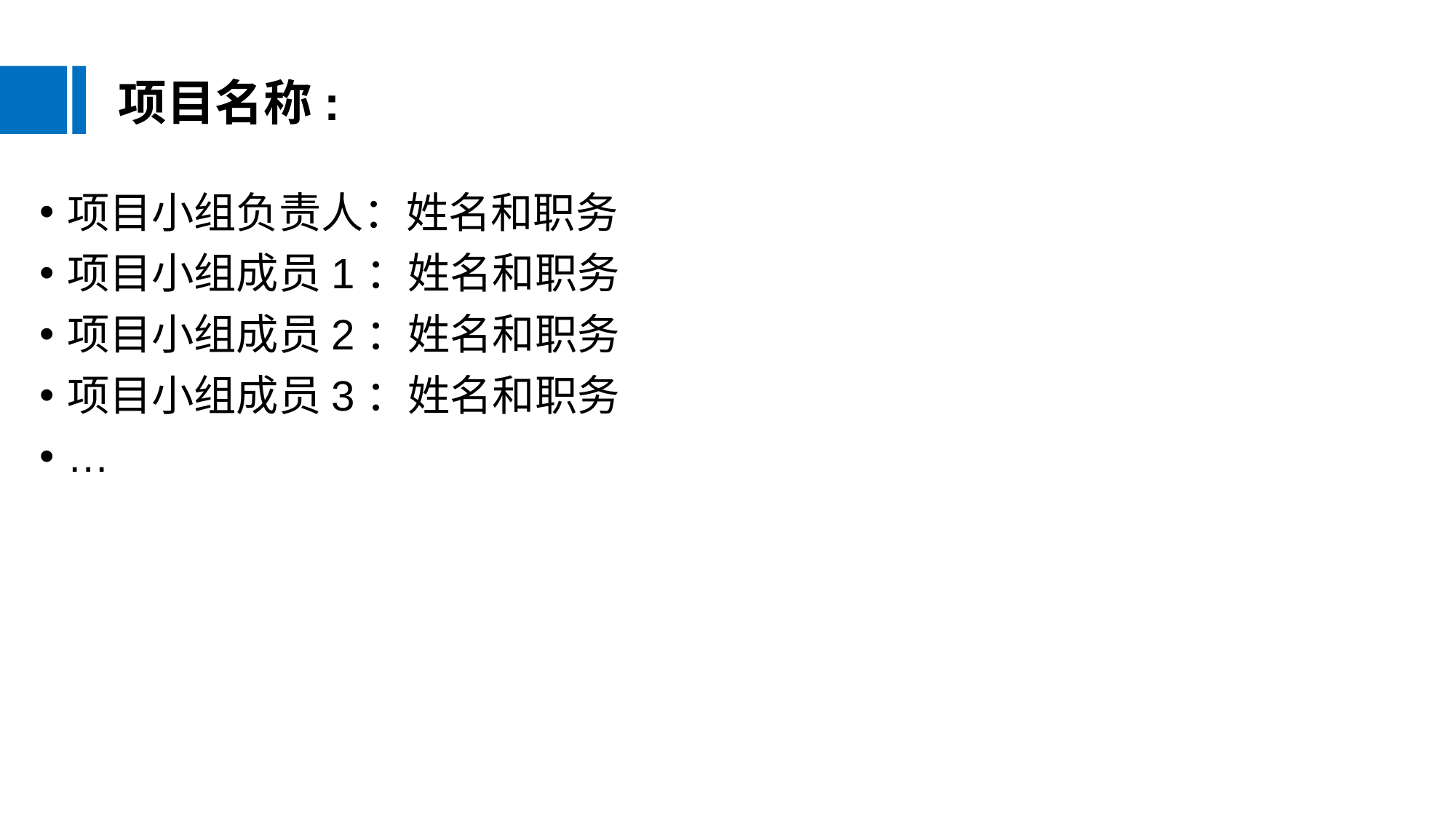

项目名称:
项目小组负责人：姓名和职务
项目小组成员1：姓名和职务
项目小组成员2：姓名和职务
项目小组成员3：姓名和职务
…